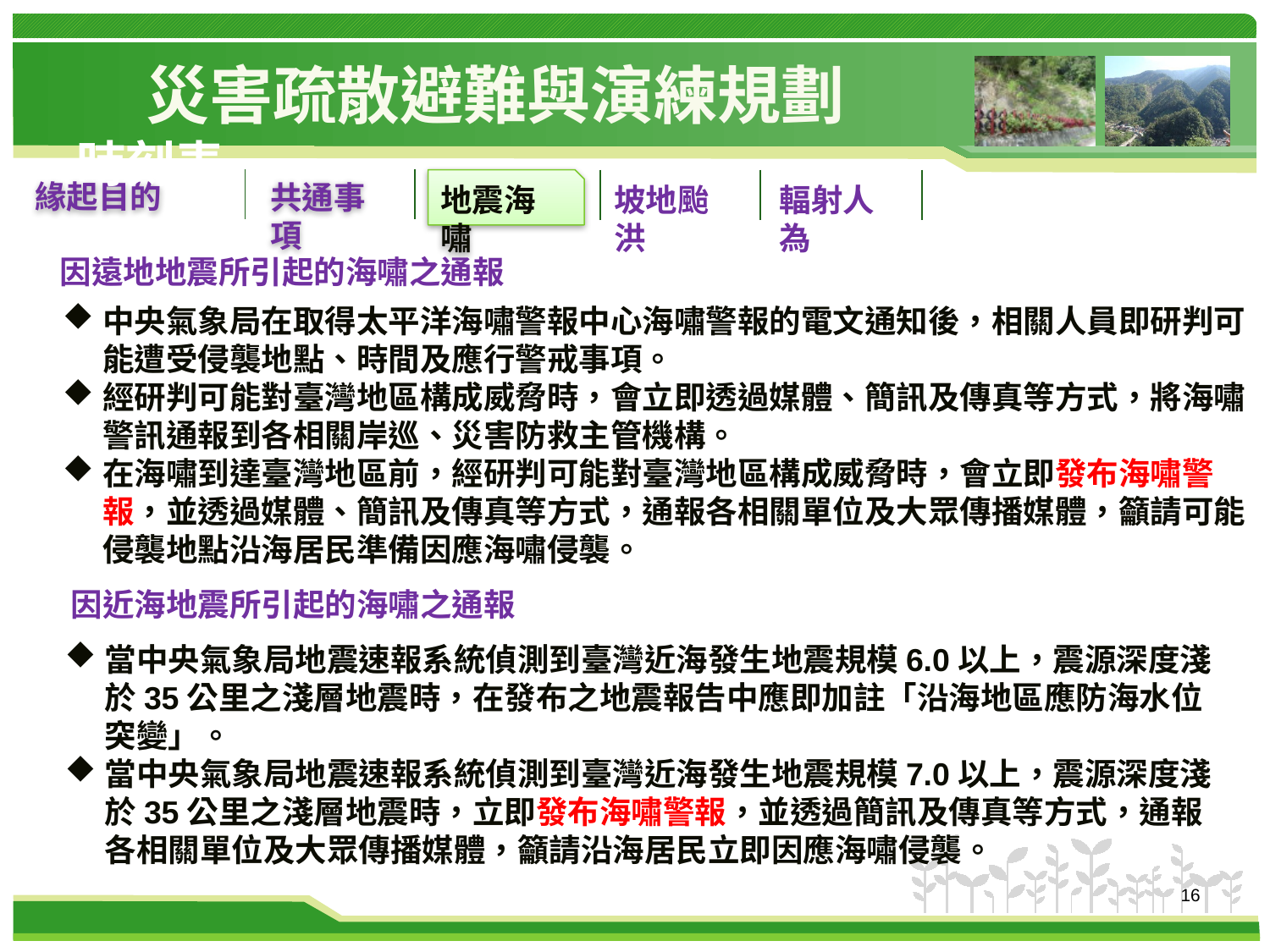

# 災害疏散避難與演練規劃
時刻表
緣起目的
共通事項
地震海嘯
坡地颱洪
輻射人為
因遠地地震所引起的海嘯之通報
中央氣象局在取得太平洋海嘯警報中心海嘯警報的電文通知後，相關人員即研判可能遭受侵襲地點、時間及應行警戒事項。
經研判可能對臺灣地區構成威脅時，會立即透過媒體、簡訊及傳真等方式，將海嘯警訊通報到各相關岸巡、災害防救主管機構。
在海嘯到達臺灣地區前，經研判可能對臺灣地區構成威脅時，會立即發布海嘯警報，並透過媒體、簡訊及傳真等方式，通報各相關單位及大眾傳播媒體，籲請可能侵襲地點沿海居民準備因應海嘯侵襲。

因近海地震所引起的海嘯之通報
當中央氣象局地震速報系統偵測到臺灣近海發生地震規模6.0以上，震源深度淺於35公里之淺層地震時，在發布之地震報告中應即加註「沿海地區應防海水位突變」。
當中央氣象局地震速報系統偵測到臺灣近海發生地震規模7.0以上，震源深度淺於35公里之淺層地震時，立即發布海嘯警報，並透過簡訊及傳真等方式，通報各相關單位及大眾傳播媒體，籲請沿海居民立即因應海嘯侵襲。
16